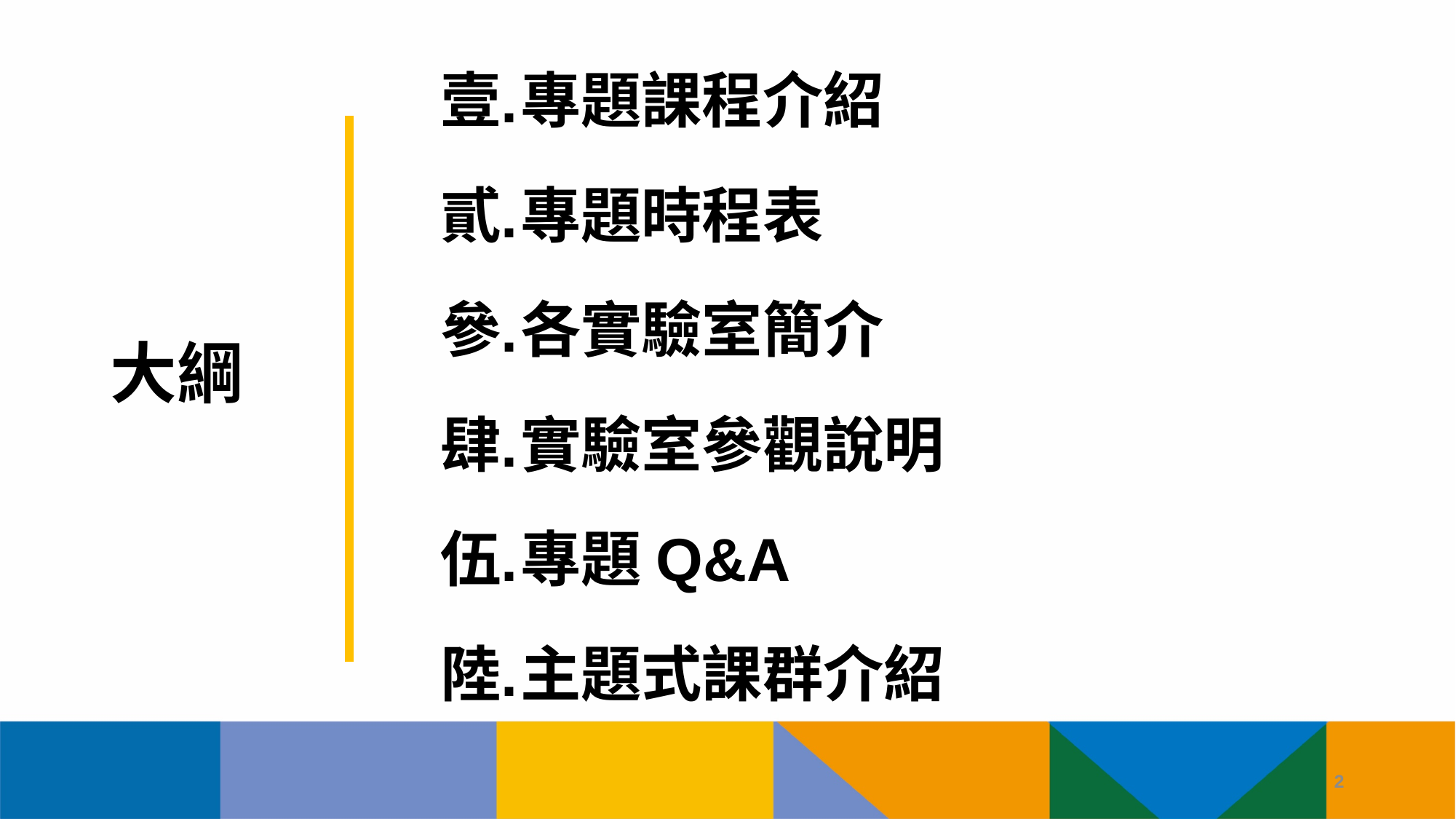

專題課程介紹
專題時程表
各實驗室簡介
實驗室參觀說明
專題Q&A
主題式課群介紹

大綱
2